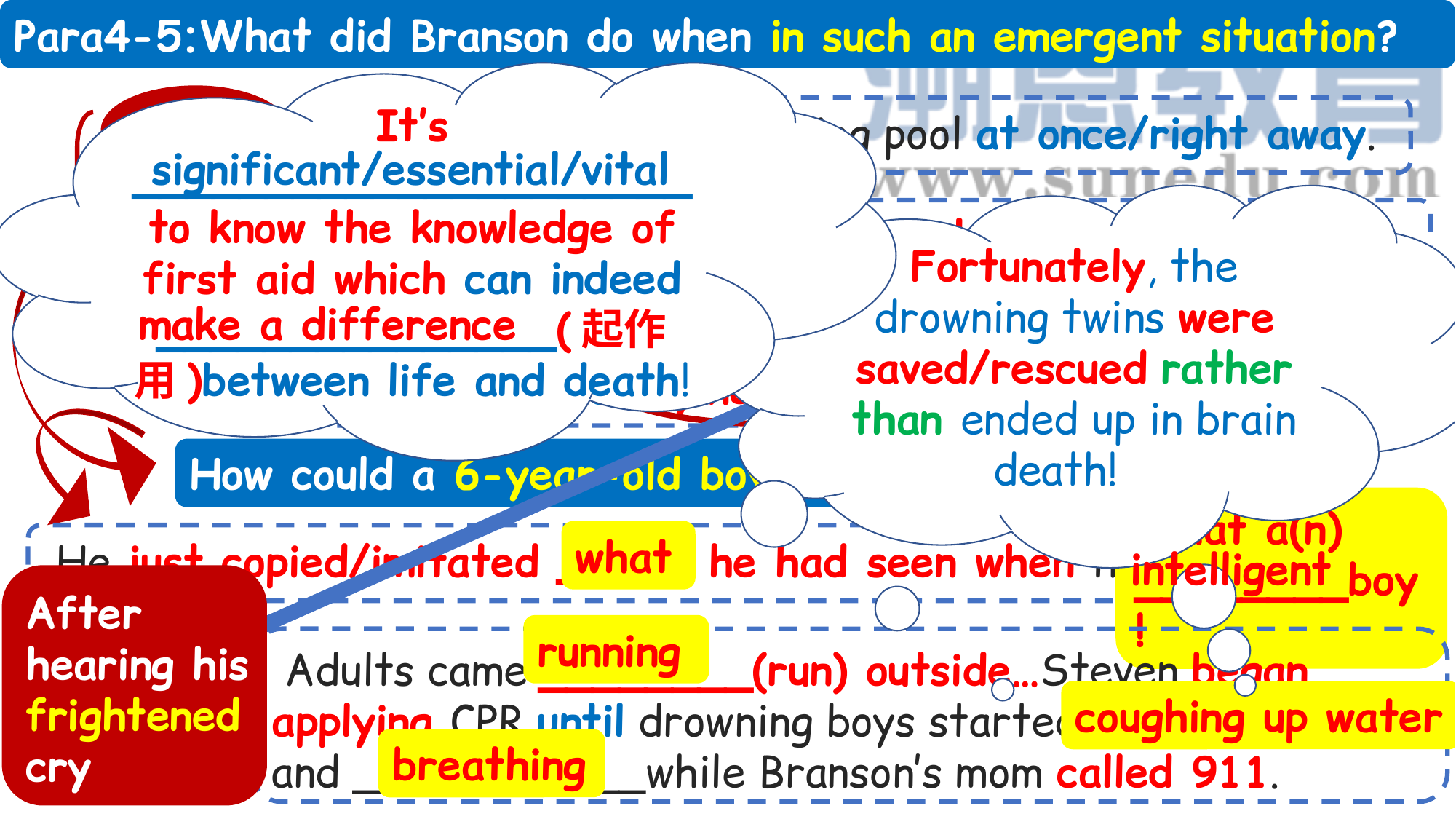

Para4-5:What did Branson do when in such an emergent situation?
It’s _____________________ to know the knowledge of first aid which can indeed _______________(起作用)between life and death!

First
 He dived into the swimming pool at once/right away.

significant/essential/vital

Fortunately, the drowning twins were saved/rescued rather than ended up in brain death!
 He pulled the drowned twins out of the swimming pool.
Next

make a difference
 He began performing/operating CPR(心肺复苏) for the twins while crying for help !

Then

How could a 6-year-old boy know how to apply CPR?
What a(n) ________boy!
what
 He just copied/imitated _____ he had seen when his mother…
intelligent

After hearing his frightened
cry
running
 Adults came ________(run) outside…Steven began applying CPR until drowning boys started_____________ and ___________while Branson’s mom called 911.
coughing up water
breathing